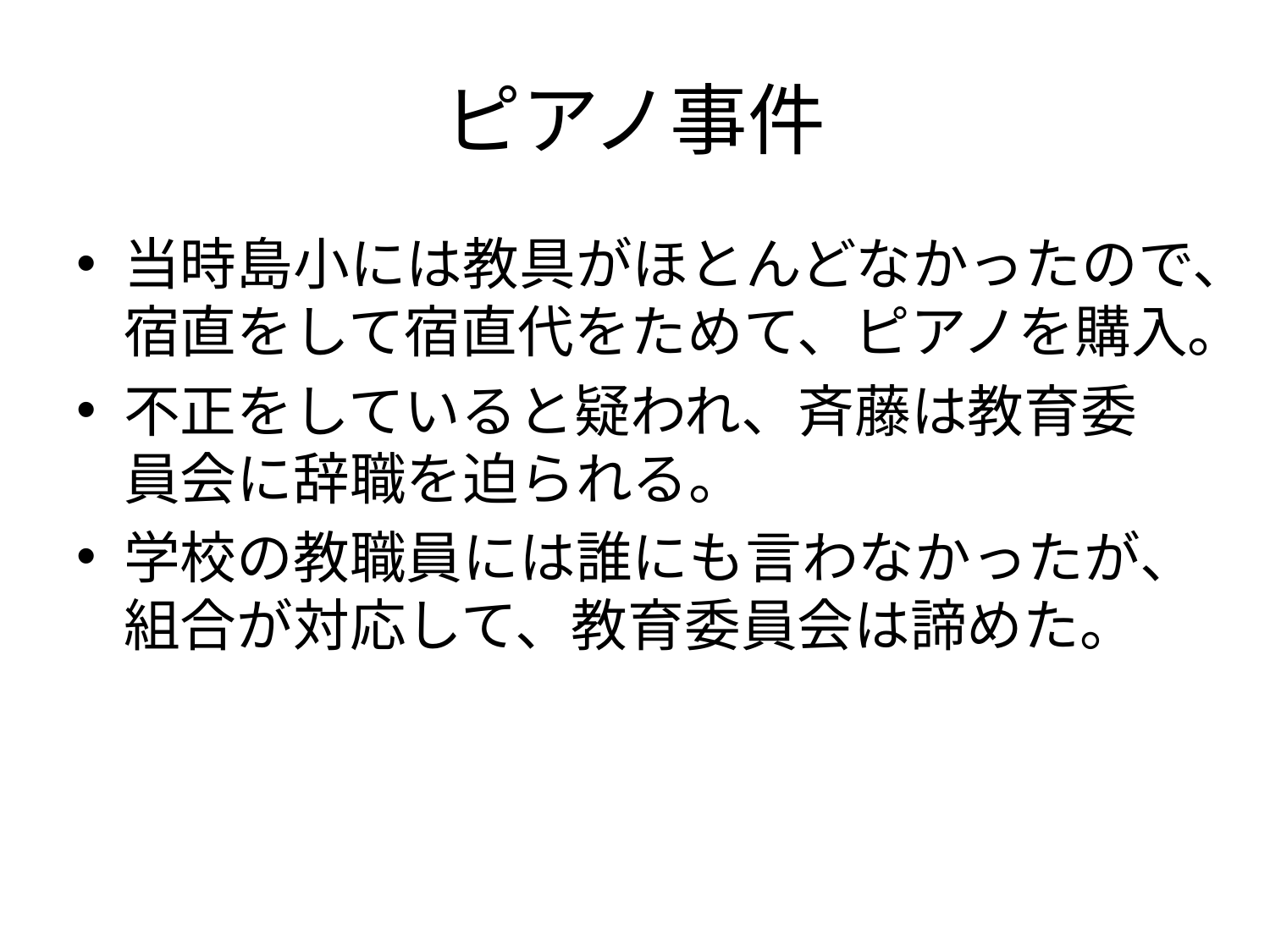

# ピアノ事件
当時島小には教具がほとんどなかったので、宿直をして宿直代をためて、ピアノを購入。
不正をしていると疑われ、斉藤は教育委員会に辞職を迫られる。
学校の教職員には誰にも言わなかったが、組合が対応して、教育委員会は諦めた。